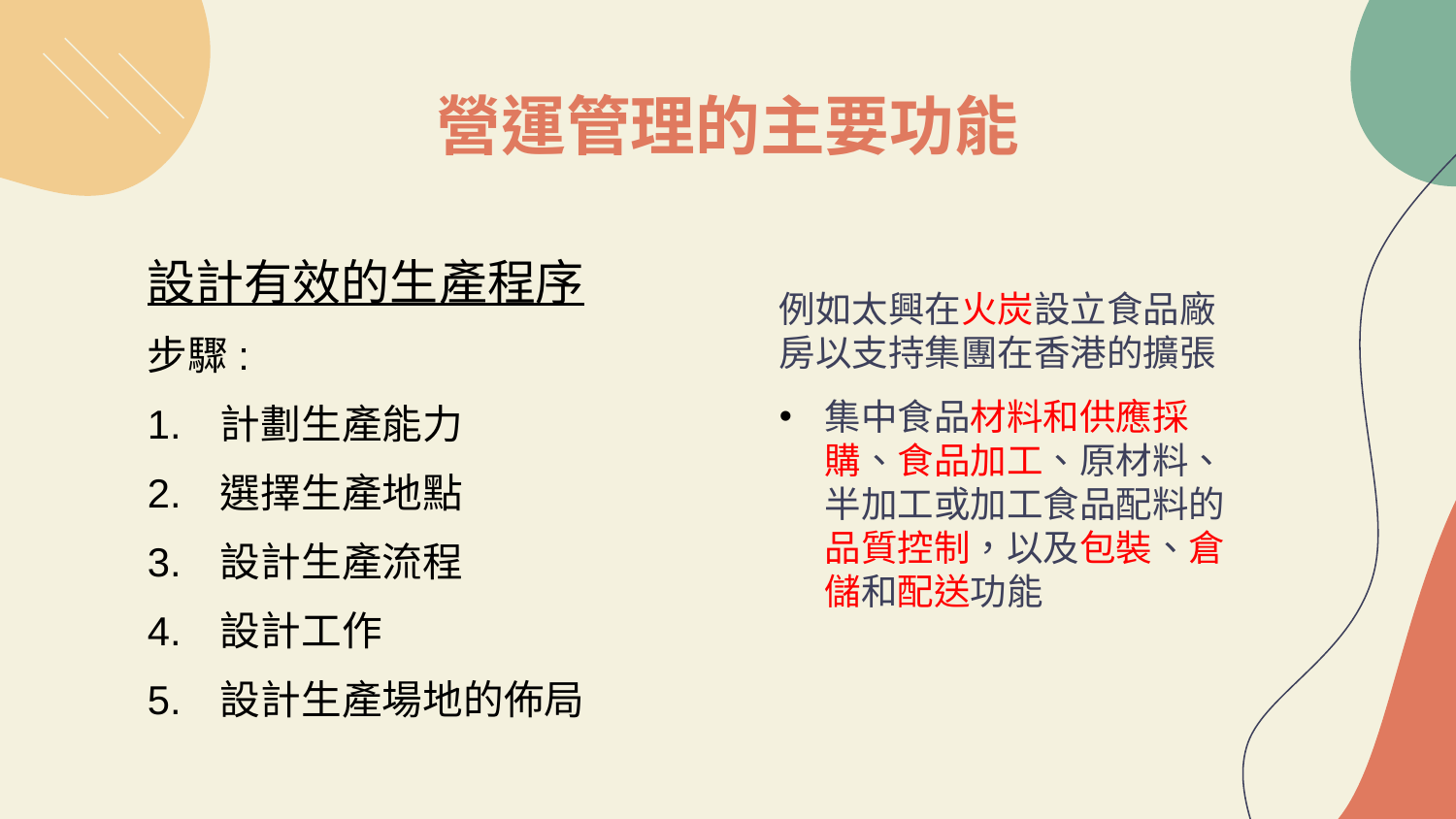

# 營運管理的主要功能
設計有效的生產程序
步驟:
計劃生產能力
選擇生產地點
設計生產流程
設計工作
設計生產場地的佈局
例如太興在火炭設立食品廠房以支持集團在香港的擴張
集中食品材料和供應採購、食品加工、原材料、半加工或加工食品配料的品質控制，以及包裝、倉儲和配送功能